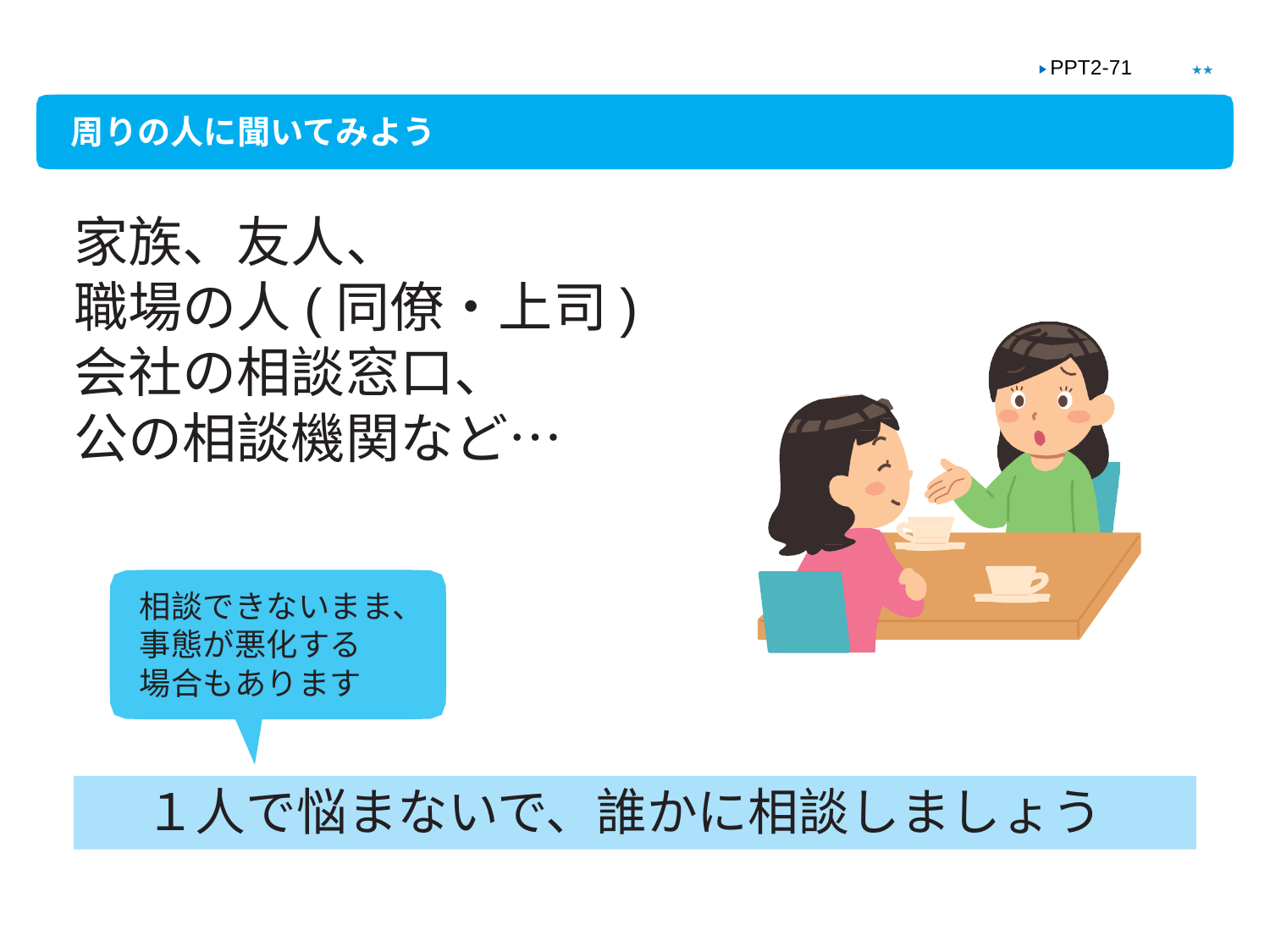

★★
▶ PPT2-71

周りの人に聞いてみよう
家族、友人、
職場の人(同僚・上司)  会社の相談窓口、
公の相談機関など…

相談できないまま、事態が悪化する
場合もあります
１人で悩まないで、誰かに相談しましょう